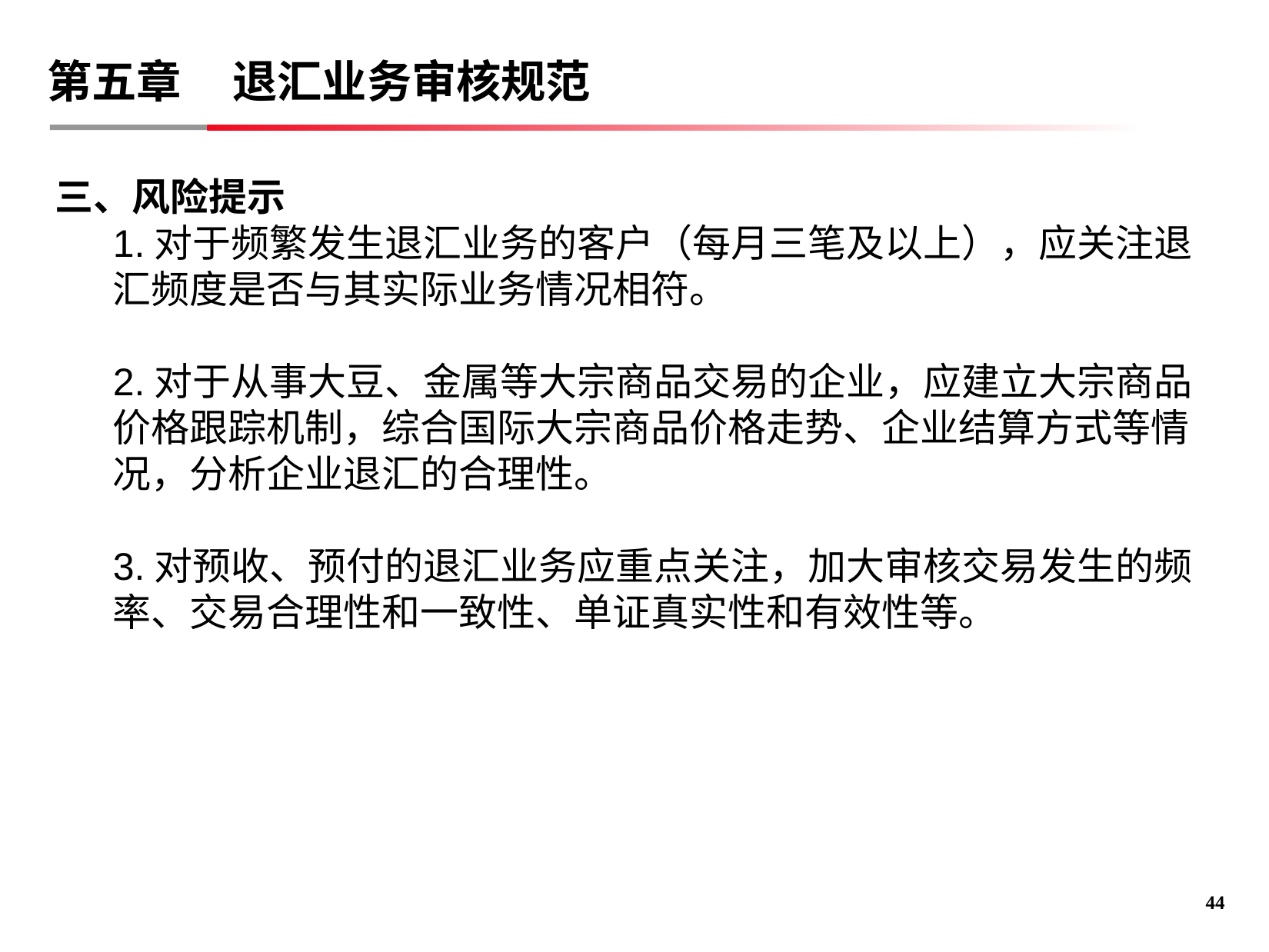

# 第五章     退汇业务审核规范
三、风险提示
1.对于频繁发生退汇业务的客户（每月三笔及以上），应关注退汇频度是否与其实际业务情况相符。

2.对于从事大豆、金属等大宗商品交易的企业，应建立大宗商品价格跟踪机制，综合国际大宗商品价格走势、企业结算方式等情况，分析企业退汇的合理性。

3.对预收、预付的退汇业务应重点关注，加大审核交易发生的频率、交易合理性和一致性、单证真实性和有效性等。
44